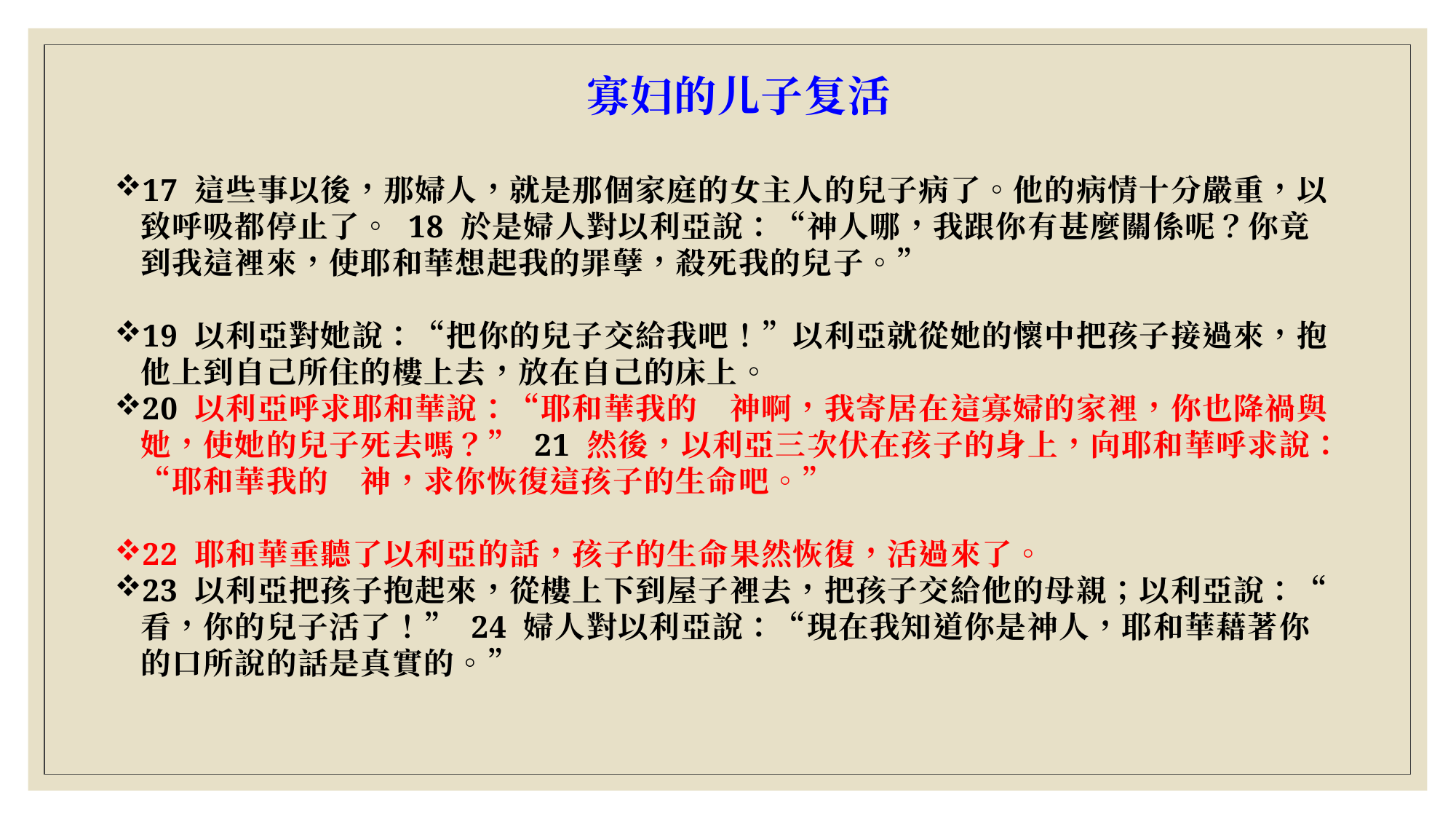

寡妇的儿子复活

17 這些事以後，那婦人，就是那個家庭的女主人的兒子病了。他的病情十分嚴重，以致呼吸都停止了。 18 於是婦人對以利亞說：“神人哪，我跟你有甚麼關係呢？你竟到我這裡來，使耶和華想起我的罪孽，殺死我的兒子。”

19 以利亞對她說：“把你的兒子交給我吧！”以利亞就從她的懷中把孩子接過來，抱他上到自己所住的樓上去，放在自己的床上。
20 以利亞呼求耶和華說：“耶和華我的　神啊，我寄居在這寡婦的家裡，你也降禍與她，使她的兒子死去嗎？” 21 然後，以利亞三次伏在孩子的身上，向耶和華呼求說：“耶和華我的　神，求你恢復這孩子的生命吧。”

22 耶和華垂聽了以利亞的話，孩子的生命果然恢復，活過來了。
23 以利亞把孩子抱起來，從樓上下到屋子裡去，把孩子交給他的母親；以利亞說：“看，你的兒子活了！” 24 婦人對以利亞說：“現在我知道你是神人，耶和華藉著你的口所說的話是真實的。”